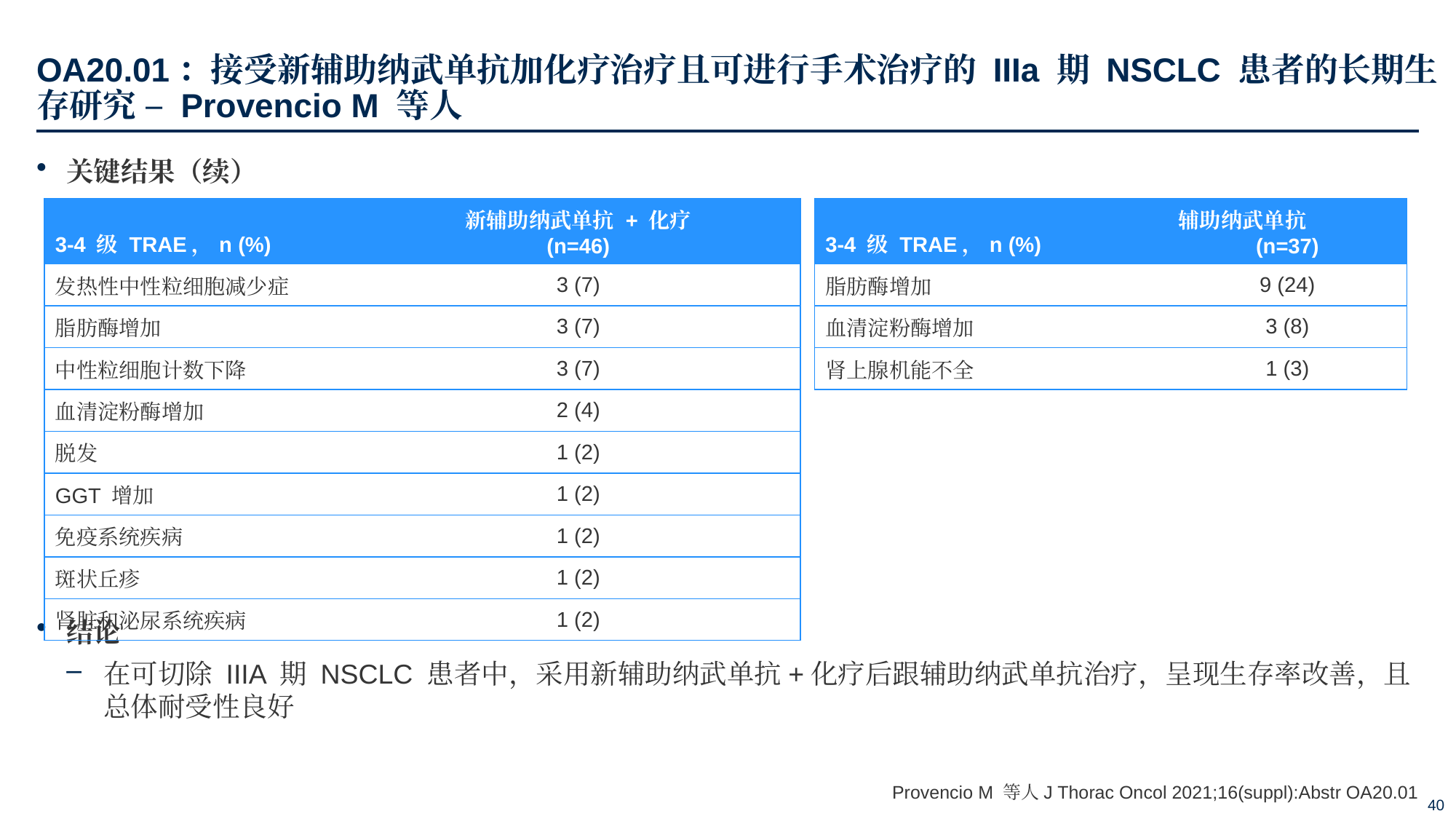

# OA20.01：接受新辅助纳武单抗加化疗治疗且可进行手术治疗的 IIIa 期 NSCLC 患者的长期生存研究 – Provencio M 等人
关键结果（续）
结论
在可切除 IIIA 期 NSCLC 患者中，采用新辅助纳武单抗+化疗后跟辅助纳武单抗治疗，呈现生存率改善，且总体耐受性良好
| 3-4 级 TRAE，n (%) | 新辅助纳武单抗 + 化疗 (n=46) |
| --- | --- |
| 发热性中性粒细胞减少症 | 3 (7) |
| 脂肪酶增加 | 3 (7) |
| 中性粒细胞计数下降 | 3 (7) |
| 血清淀粉酶增加 | 2 (4) |
| 脱发 | 1 (2) |
| GGT 增加 | 1 (2) |
| 免疫系统疾病 | 1 (2) |
| 斑状丘疹 | 1 (2) |
| 肾脏和泌尿系统疾病 | 1 (2) |
| 3-4 级 TRAE，n (%) | 辅助纳武单抗 (n=37) |
| --- | --- |
| 脂肪酶增加 | 9 (24) |
| 血清淀粉酶增加 | 3 (8) |
| 肾上腺机能不全 | 1 (3) |
Provencio M 等人J Thorac Oncol 2021;16(suppl):Abstr OA20.01